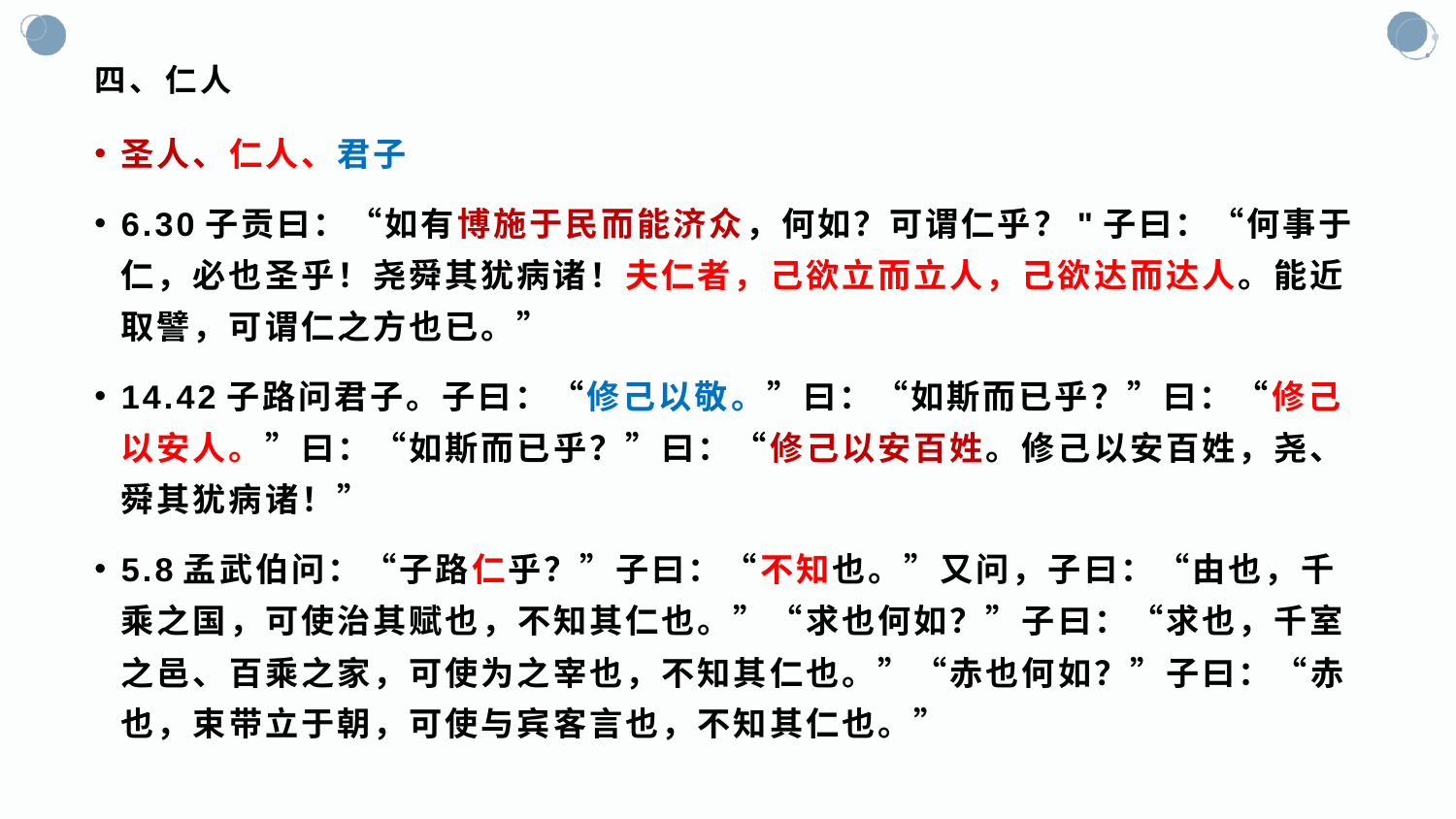

# 四、仁人
圣人、仁人、君子
6.30子贡曰：“如有博施于民而能济众，何如？可谓仁乎？"子曰：“何事于仁，必也圣乎！尧舜其犹病诸！夫仁者，己欲立而立人，己欲达而达人。能近取譬，可谓仁之方也已。”
14.42子路问君子。子曰：“修己以敬。”曰：“如斯而已乎？”曰：“修己以安人。”曰：“如斯而已乎？”曰：“修己以安百姓。修己以安百姓，尧、舜其犹病诸！”
5.8孟武伯问：“子路仁乎？”子曰：“不知也。”又问，子曰：“由也，千乘之国，可使治其赋也，不知其仁也。”“求也何如？”子曰：“求也，千室之邑、百乘之家，可使为之宰也，不知其仁也。”“赤也何如？”子曰：“赤也，束带立于朝，可使与宾客言也，不知其仁也。”